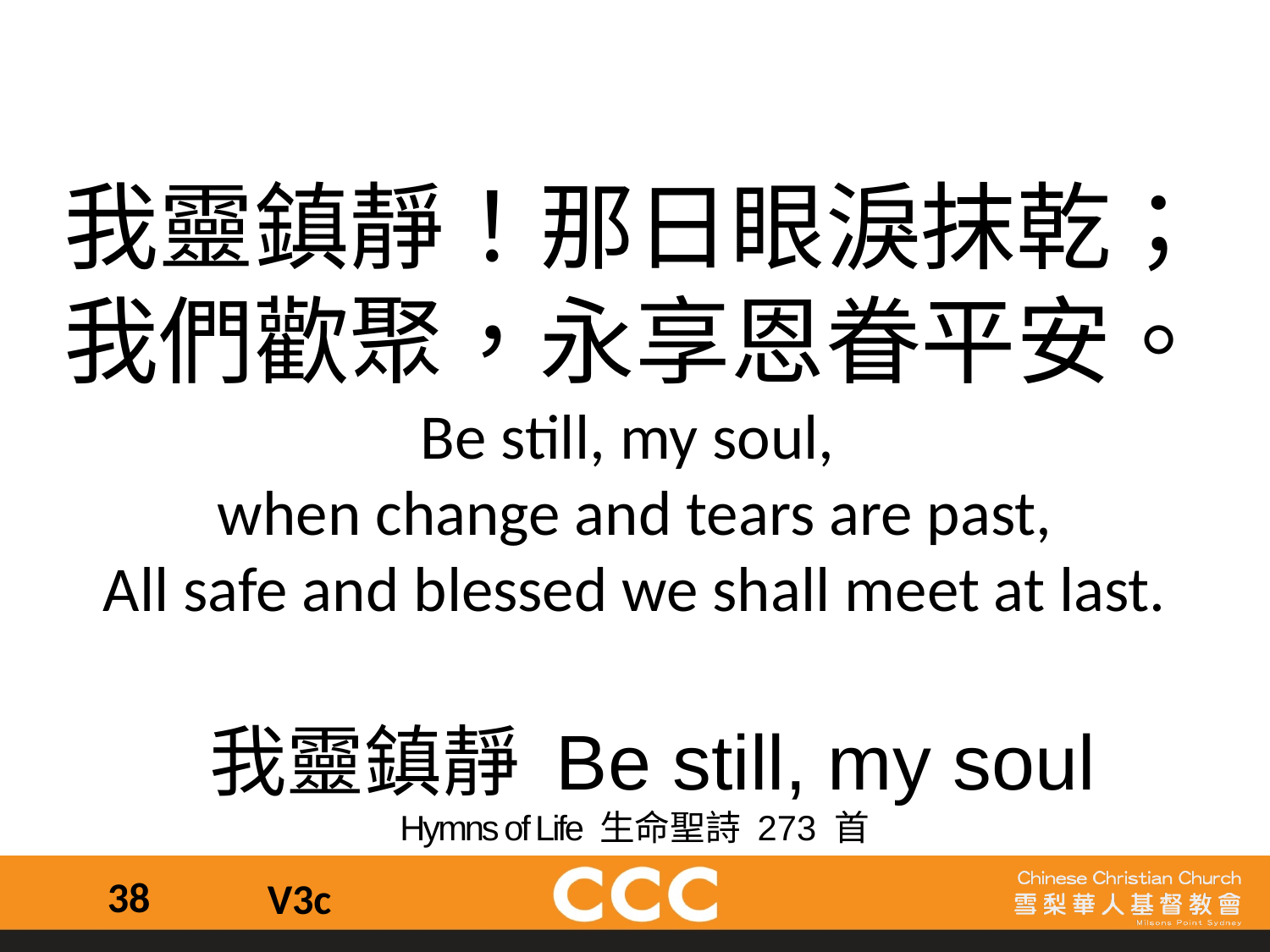

我靈鎮靜！那日眼淚抹乾；
我們歡聚，永享恩眷平安。
Be still, my soul,
when change and tears are past,
All safe and blessed we shall meet at last.
 我靈鎮靜 Be still, my soul
Hymns of Life 生命聖詩 273 首
38
V3c